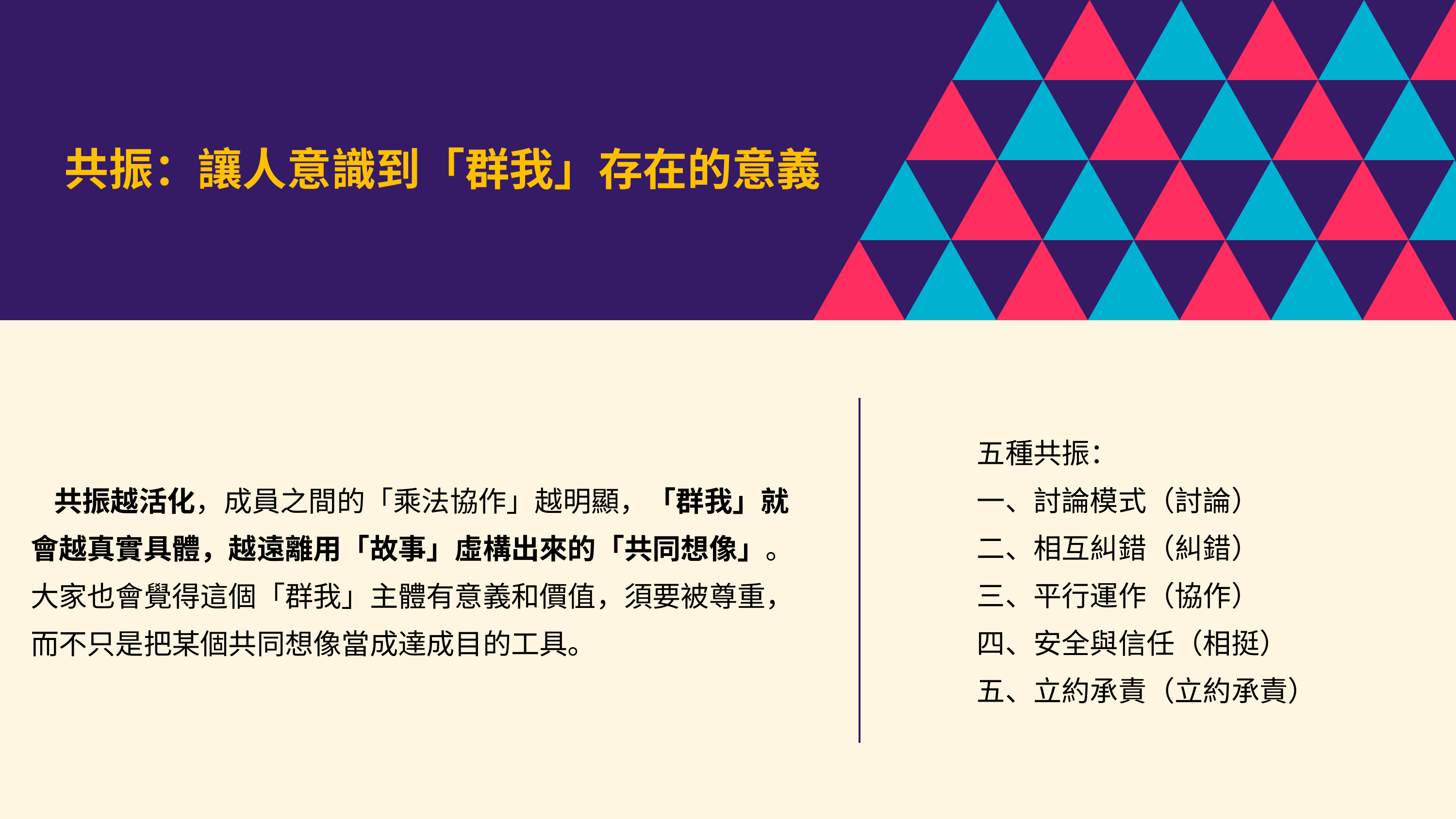

共振：讓人意識到「群我」存在的意義

五種共振：
一、討論模式（討論）
二、相互糾錯（糾錯）
三、平行運作（協作）
四、安全與信任（相挺）
五、立約承責（立約承責）
共振越活化，成員之間的「乘法協作」越明顯，「群我」就會越真實具體，越遠離用「故事」虛構出來的「共同想像」。大家也會覺得這個「群我」主體有意義和價值，須要被尊重，而不只是把某個共同想像當成達成目的工具。